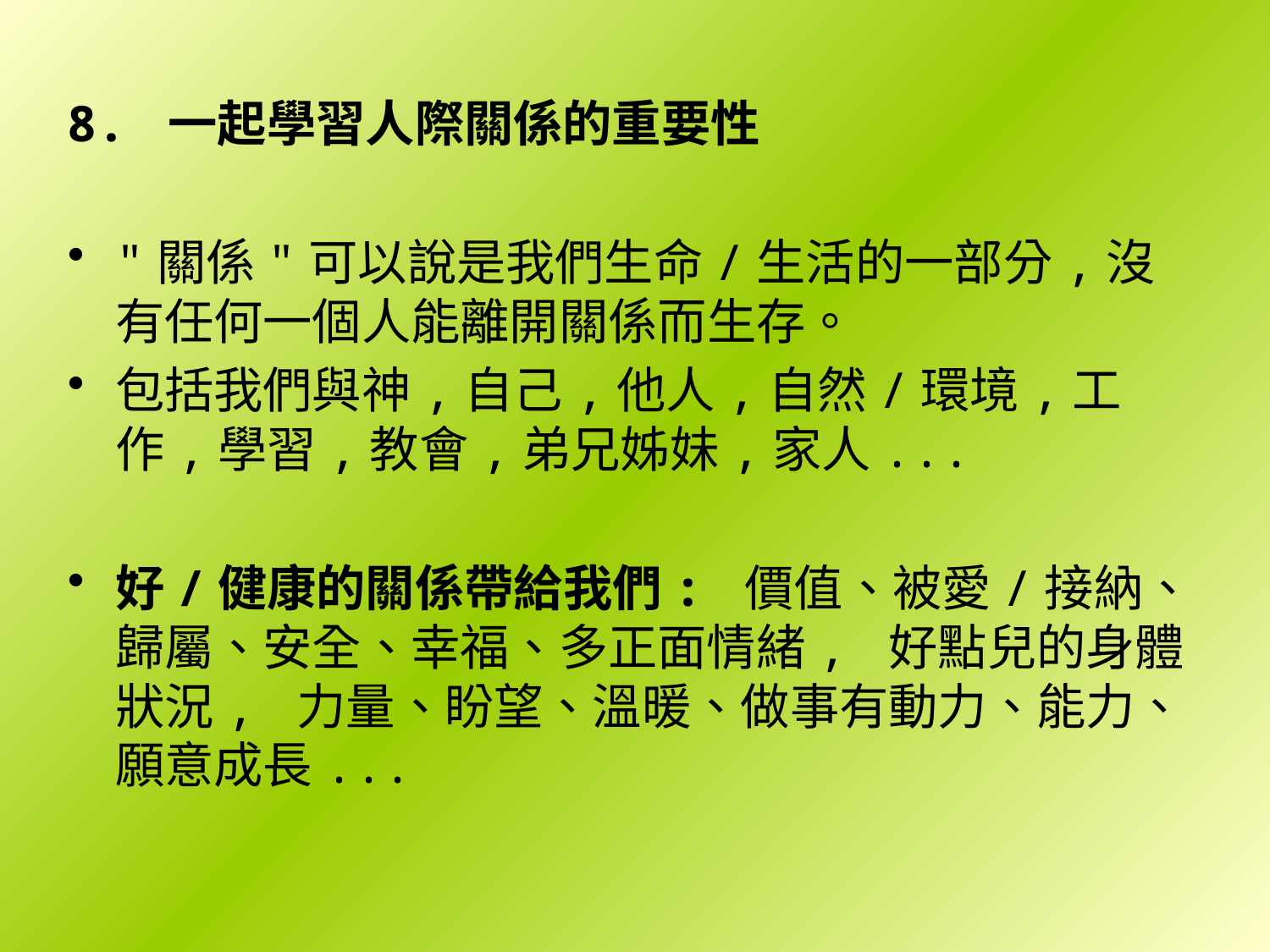

8. 一起學習人際關係的重要性

"關係"可以說是我們生命/生活的一部分,沒有任何一個人能離開關係而生存。
包括我們與神,自己,他人,自然/環境,工作,學習,教會,弟兄姊妹,家人...

好/健康的關係帶給我們: 價值、被愛/接納、歸屬、安全、幸福、多正面情緒, 好點兒的身體狀況, 力量、盼望、溫暖、做事有動力、能力、願意成長...